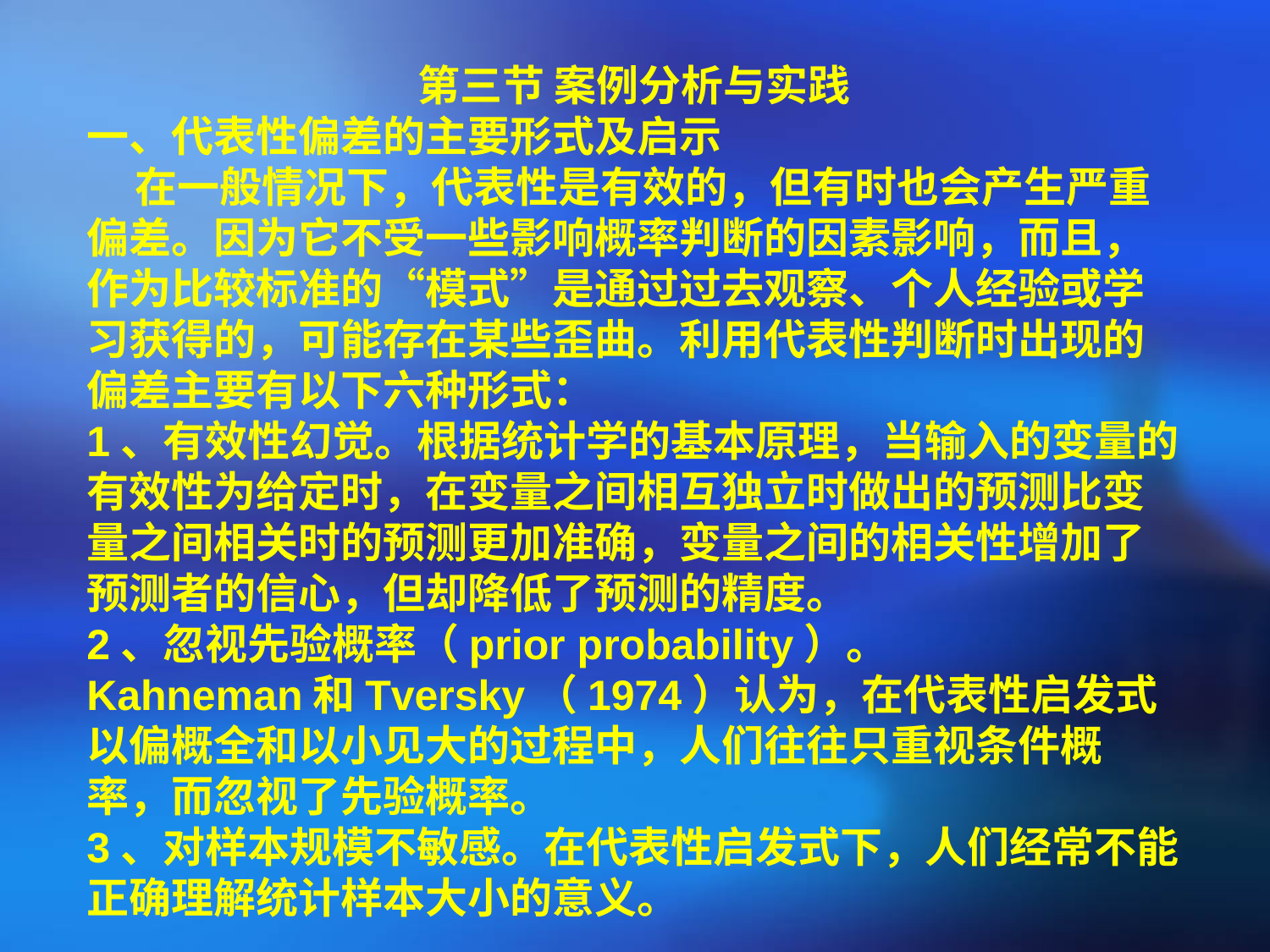

第三节 案例分析与实践
一、代表性偏差的主要形式及启示
    在一般情况下，代表性是有效的，但有时也会产生严重偏差。因为它不受一些影响概率判断的因素影响，而且，作为比较标准的“模式”是通过过去观察、个人经验或学习获得的，可能存在某些歪曲。利用代表性判断时出现的偏差主要有以下六种形式：
1、有效性幻觉。根据统计学的基本原理，当输入的变量的有效性为给定时，在变量之间相互独立时做出的预测比变量之间相关时的预测更加准确，变量之间的相关性增加了预测者的信心，但却降低了预测的精度。
2、忽视先验概率（prior probability）。
Kahneman和Tversky（1974）认为，在代表性启发式以偏概全和以小见大的过程中，人们往往只重视条件概率，而忽视了先验概率。
3、对样本规模不敏感。在代表性启发式下，人们经常不能正确理解统计样本大小的意义。